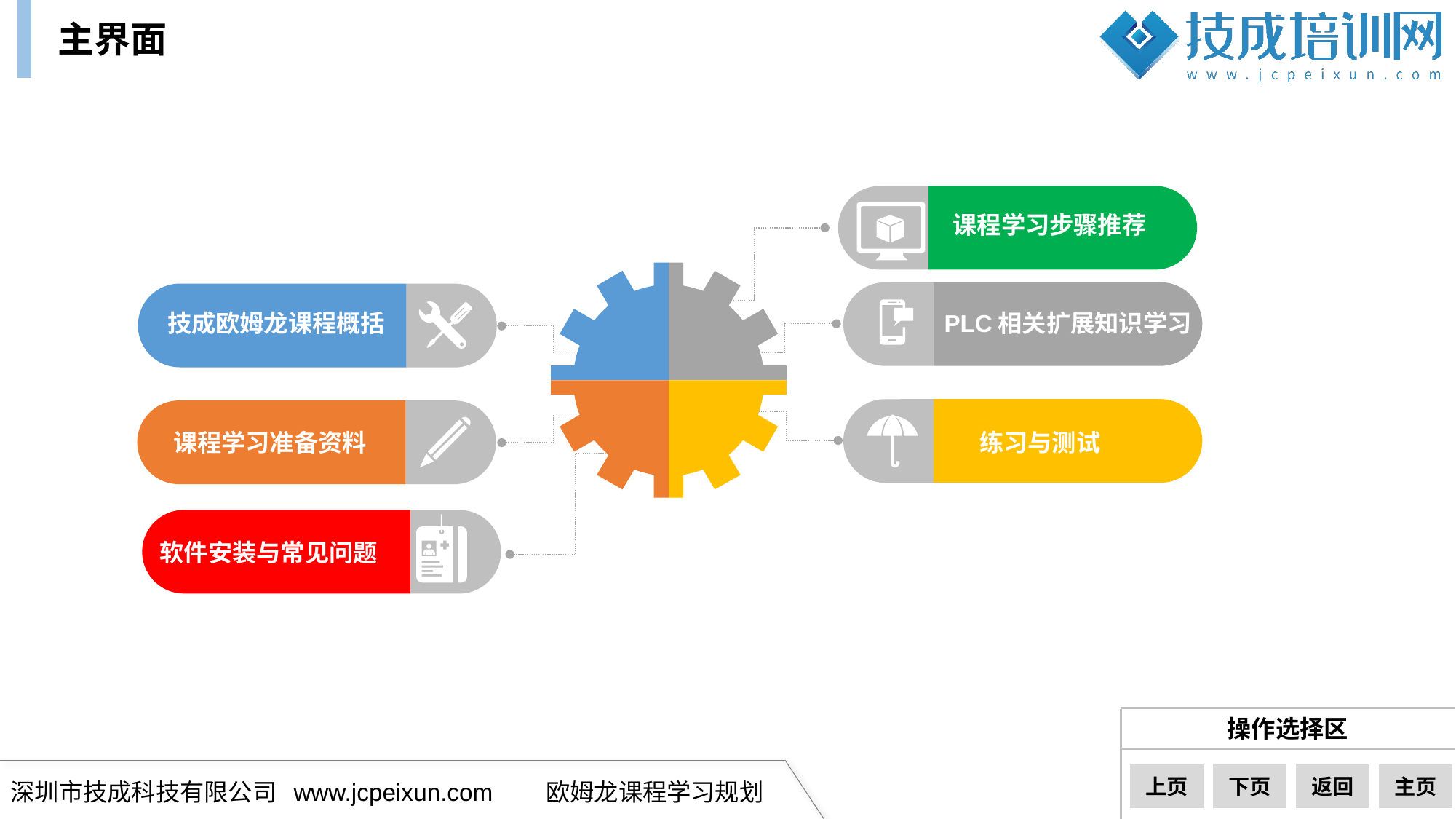

主界面

课程学习步骤推荐

技成欧姆龙课程概括
PLC相关扩展知识学习

课程学习准备资料
练习与测试

软件安装与常见问题
上页
下页
返回
主页